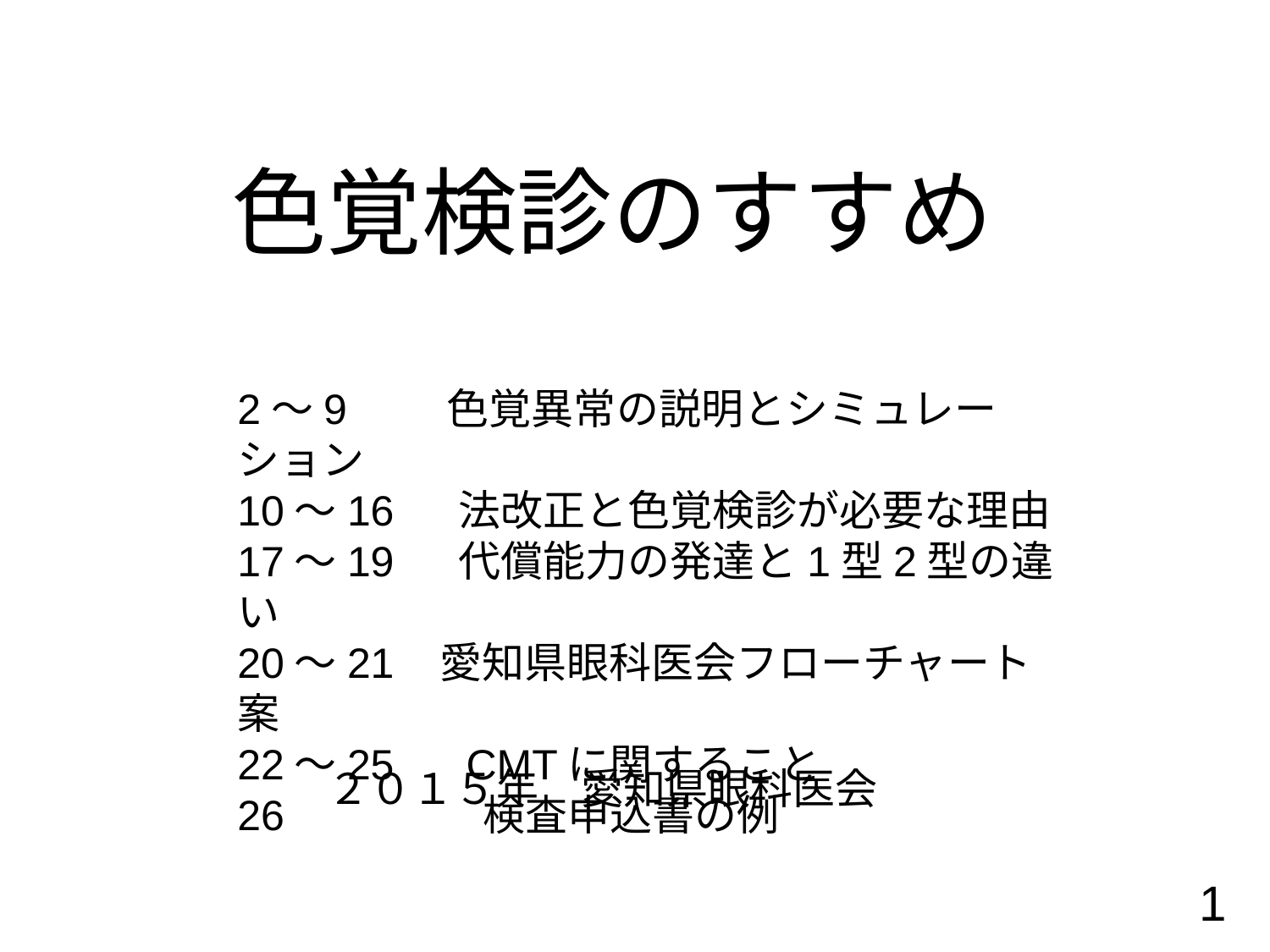

色覚検診のすすめ
2～9　     色覚異常の説明とシミュレーション
10～16 　法改正と色覚検診が必要な理由
17～19 　代償能力の発達と1型2型の違い
20～21   愛知県眼科医会フローチャート案
22～25　 CMTに関すること
26　　　　  検査申込書の例
２０１５年　愛知県眼科医会
1